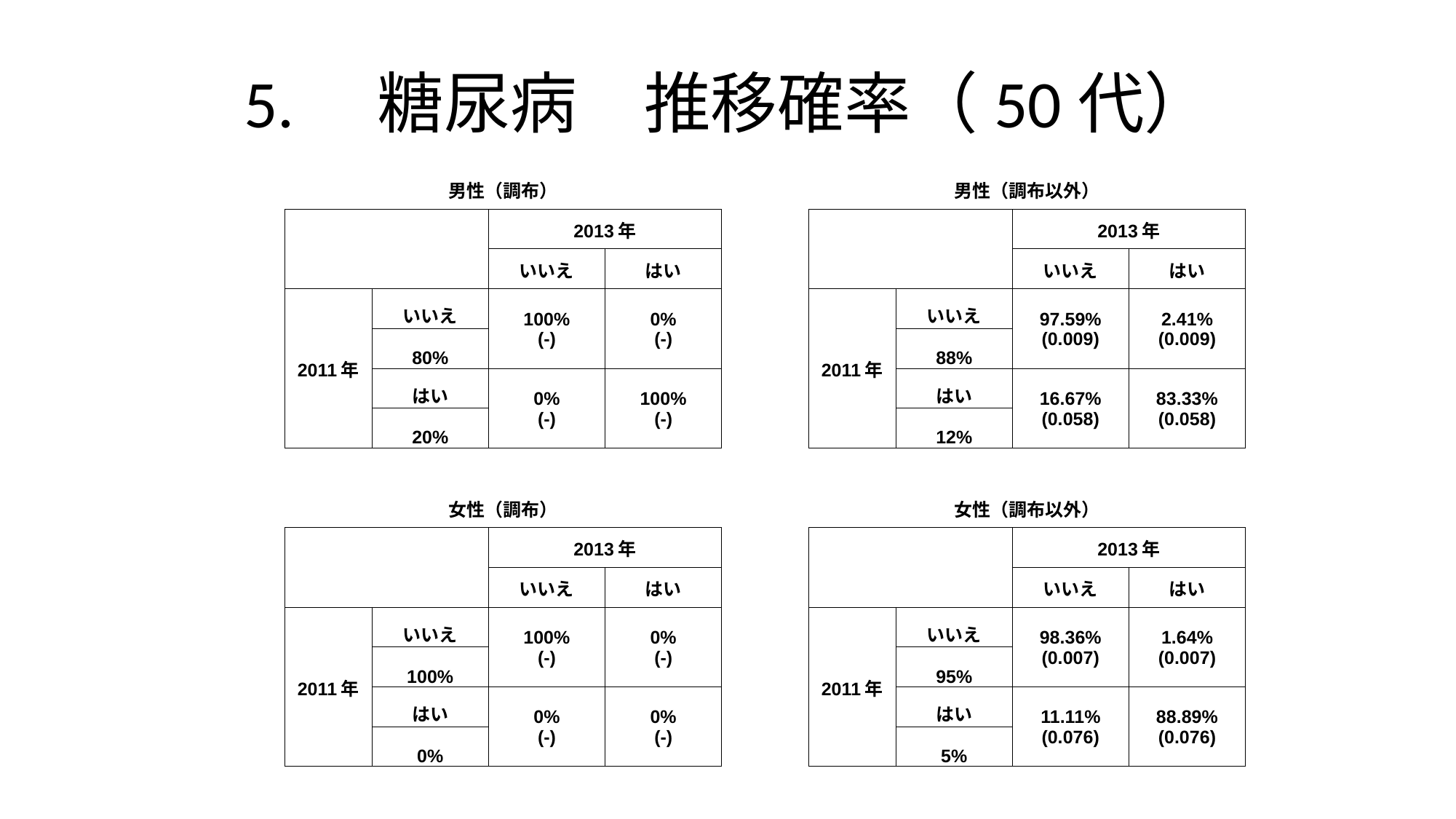

# 5.　糖尿病　推移確率（50代）
| 男性（調布） |  |  |  |  | 男性（調布以外） |  |  |  |
| --- | --- | --- | --- | --- | --- | --- | --- | --- |
|  |  | 2013年 |  |  |  |  | 2013年 |  |
|  |  | いいえ | はい |  |  |  | いいえ | はい |
| 2011年 | いいえ | 100% (-) | 0% (-) |  | 2011年 | いいえ | 97.59% (0.009) | 2.41% (0.009) |
|  | 80% |  |  |  |  | 88% |  |  |
|  | はい | 0% (-) | 100% (-) |  |  | はい | 16.67% (0.058) | 83.33% (0.058) |
|  | 20% |  |  |  |  | 12% |  |  |
|  |  |  |  |  |  |  |  |  |
| 女性（調布） |  |  |  |  | 女性（調布以外） |  |  |  |
|  |  | 2013年 |  |  |  |  | 2013年 |  |
|  |  | いいえ | はい |  |  |  | いいえ | はい |
| 2011年 | いいえ | 100% (-) | 0% (-) |  | 2011年 | いいえ | 98.36% (0.007) | 1.64% (0.007) |
|  | 100% |  |  |  |  | 95% |  |  |
|  | はい | 0% (-) | 0% (-) |  |  | はい | 11.11% (0.076) | 88.89% (0.076) |
|  | 0% |  |  |  |  | 5% |  |  |